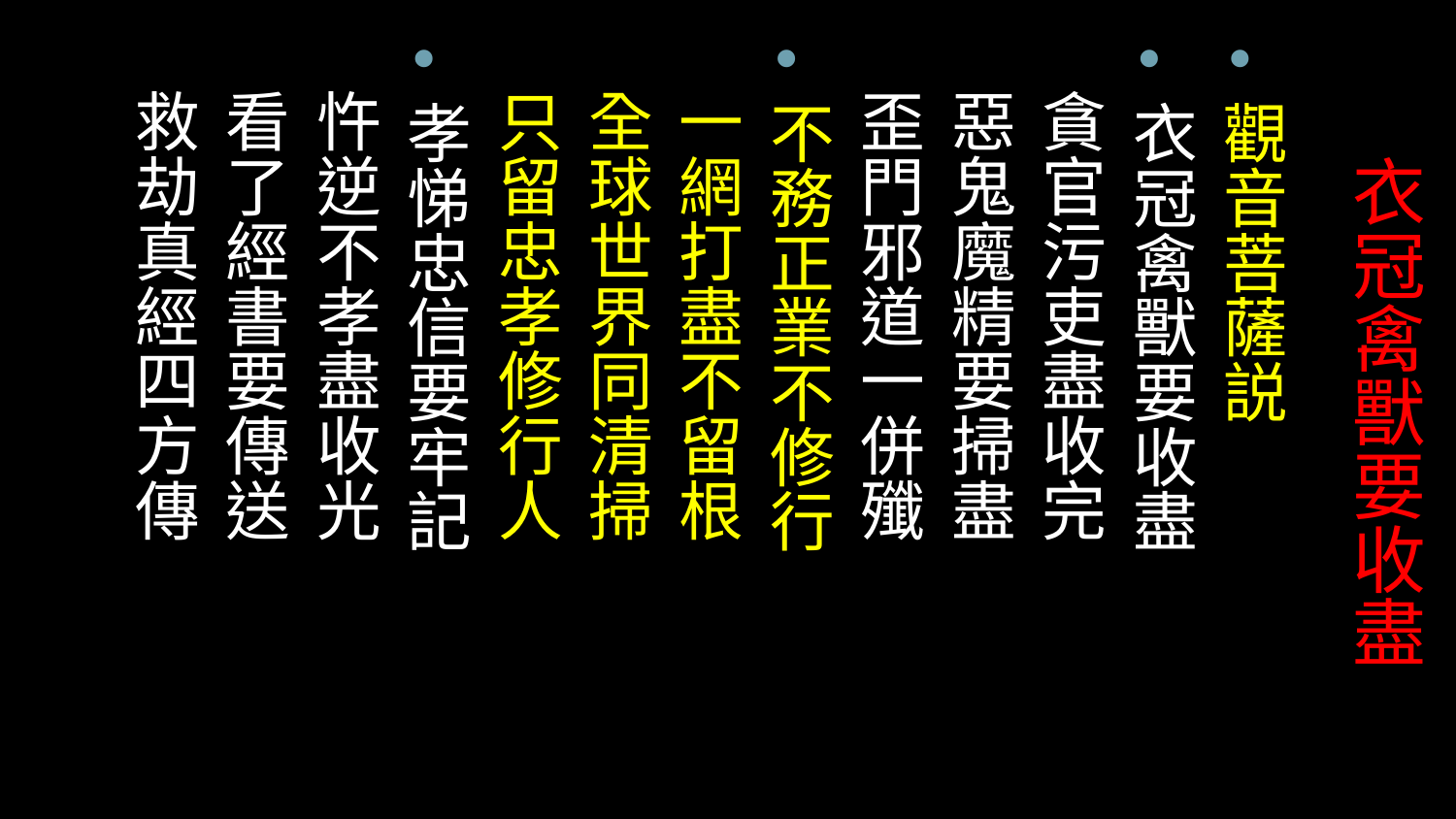

# 衣冠禽獸要收盡
觀音菩薩説
衣冠禽獸要收盡
  貪官污吏盡收完
  惡鬼魔精要掃盡
  歪門邪道一併殲
不務正業不修行
  一網打盡不留根
  全球世界同清掃
  只留忠孝修行人
孝悌忠信要牢記
  忤逆不孝盡收光
  看了經書要傳送
  救劫真經四方傳